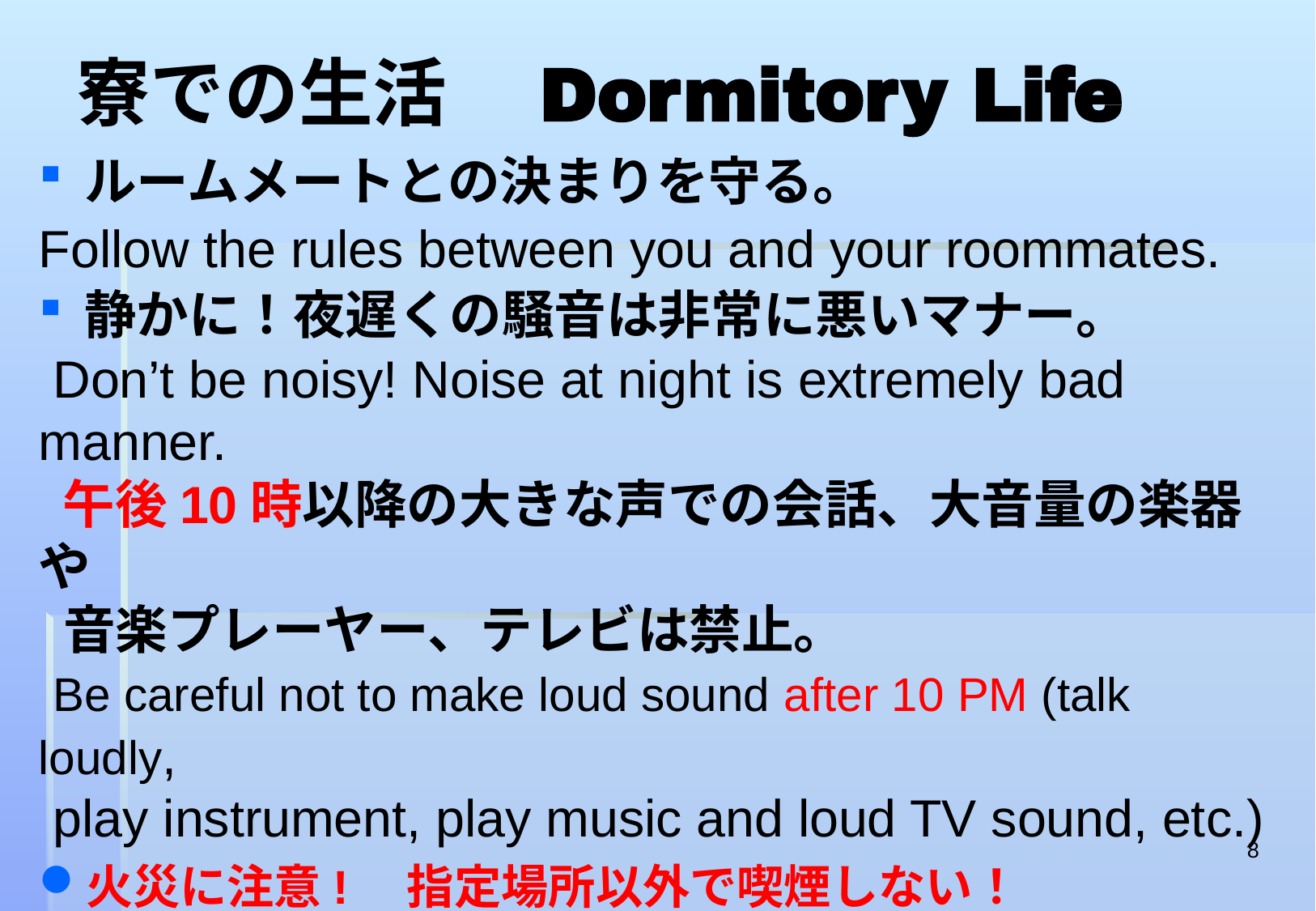

# 寮での生活　Dormitory Life
ルームメートとの決まりを守る。
Follow the rules between you and your roommates.
静かに！夜遅くの騒音は非常に悪いマナー。
 Don’t be noisy! Noise at night is extremely bad manner.
 午後10時以降の大きな声での会話、大音量の楽器や
 音楽プレーヤー、テレビは禁止。
 Be careful not to make loud sound after 10 PM (talk loudly,
 play instrument, play music and loud TV sound, etc.)
火災に注意!　指定場所以外で喫煙しない！
　Watch out for fire when you cook ｏｒ smoke!  Never smoke
  in the dormitory or the school except for allowed place.
8